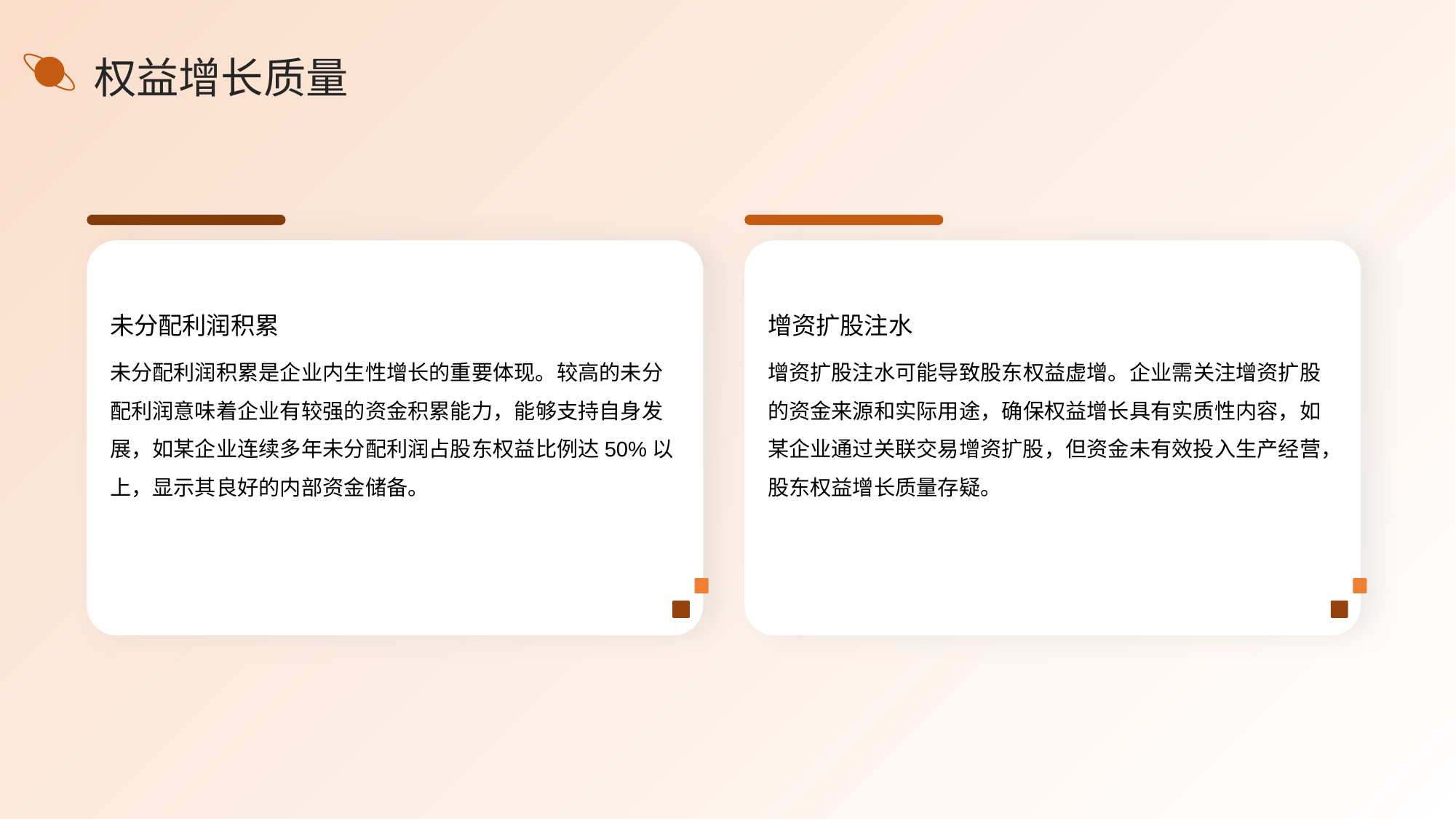

权益增长质量

未分配利润积累
增资扩股注水
未分配利润积累是企业内生性增长的重要体现。较高的未分配利润意味着企业有较强的资金积累能力，能够支持自身发展，如某企业连续多年未分配利润占股东权益比例达50%以上，显示其良好的内部资金储备。
增资扩股注水可能导致股东权益虚增。企业需关注增资扩股的资金来源和实际用途，确保权益增长具有实质性内容，如某企业通过关联交易增资扩股，但资金未有效投入生产经营，股东权益增长质量存疑。